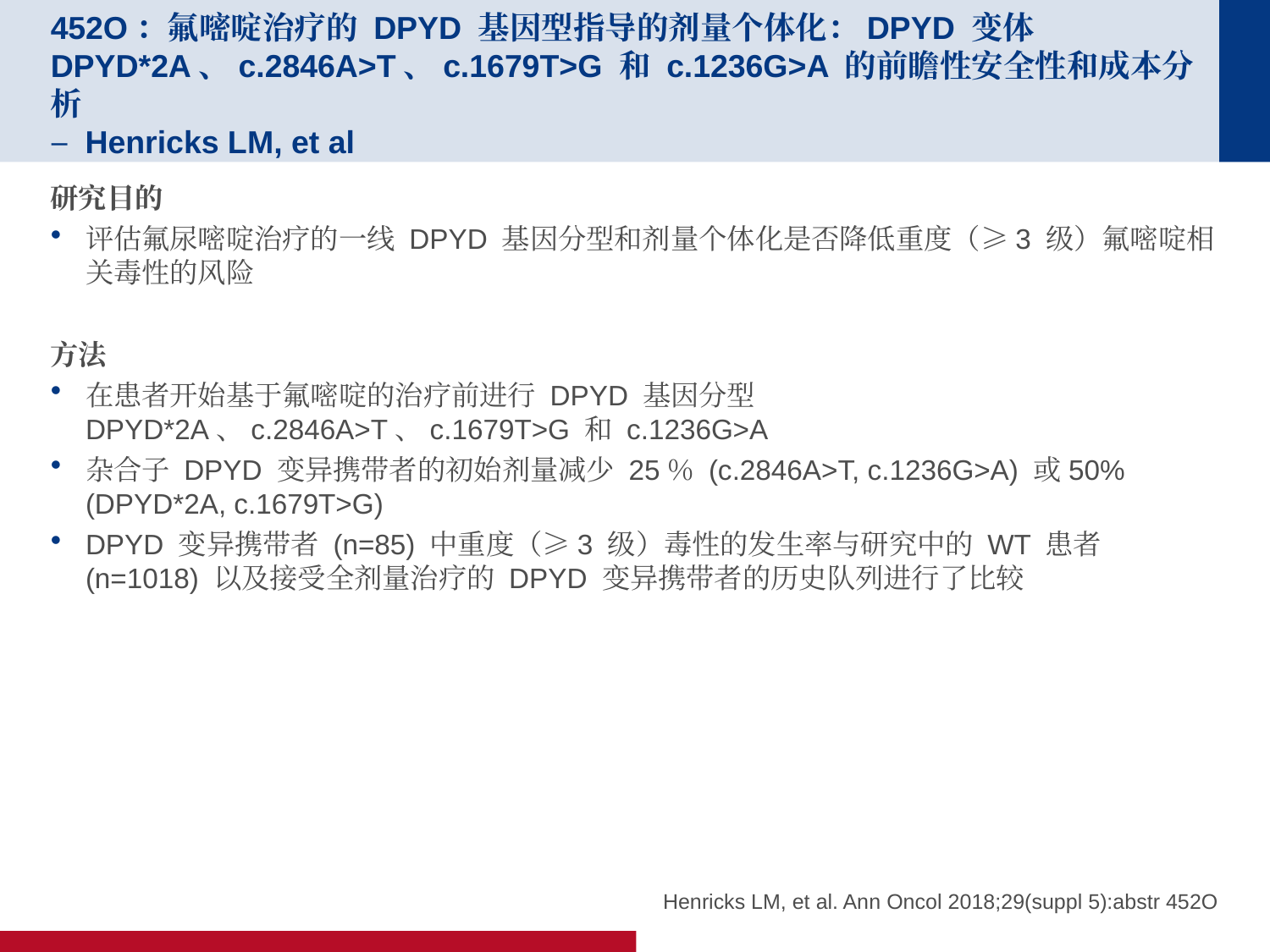

# 452O：氟嘧啶治疗的 DPYD 基因型指导的剂量个体化：DPYD 变体 DPYD*2A、c.2846A>T、c.1679T>G 和 c.1236G>A 的前瞻性安全性和成本分析 – Henricks LM, et al
研究目的
评估氟尿嘧啶治疗的一线 DPYD 基因分型和剂量个体化是否降低重度（≥3 级）氟嘧啶相关毒性的风险

方法
在患者开始基于氟嘧啶的治疗前进行 DPYD 基因分型 DPYD*2A、c.2846A>T、c.1679T>G 和 c.1236G>A
杂合子 DPYD 变异携带者的初始剂量减少 25％ (c.2846A>T, c.1236G>A) 或50% (DPYD*2A, c.1679T>G)
DPYD 变异携带者 (n=85) 中重度（≥3 级）毒性的发生率与研究中的 WT 患者 (n=1018) 以及接受全剂量治疗的 DPYD 变异携带者的历史队列进行了比较
Henricks LM, et al. Ann Oncol 2018;29(suppl 5):abstr 452O